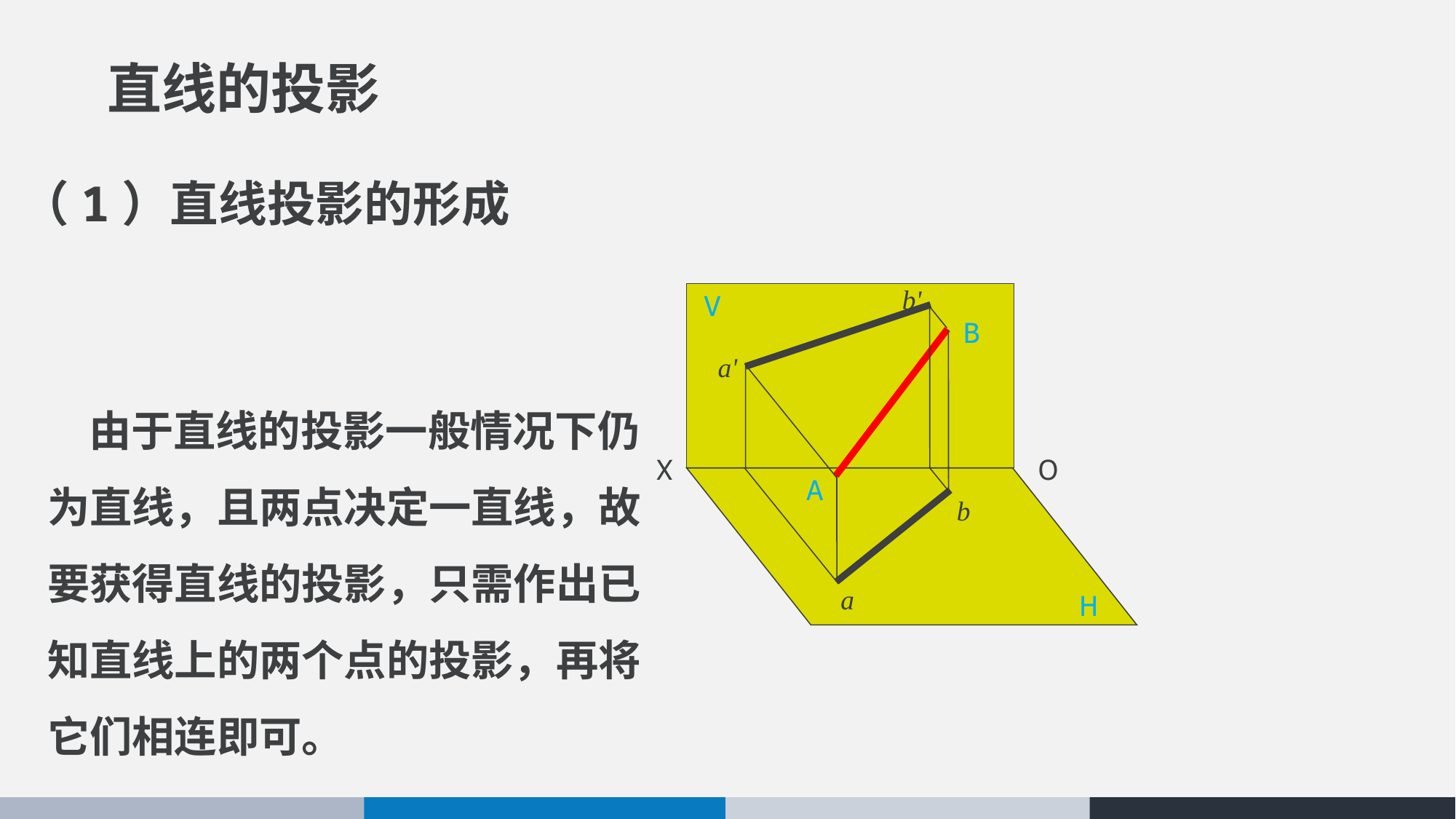

直线的投影
（1）直线投影的形成
b'

a'

V
X
O

H
B

A

    由于直线的投影一般情况下仍为直线，且两点决定一直线，故要获得直线的投影，只需作出已知直线上的两个点的投影，再将它们相连即可。

b

a